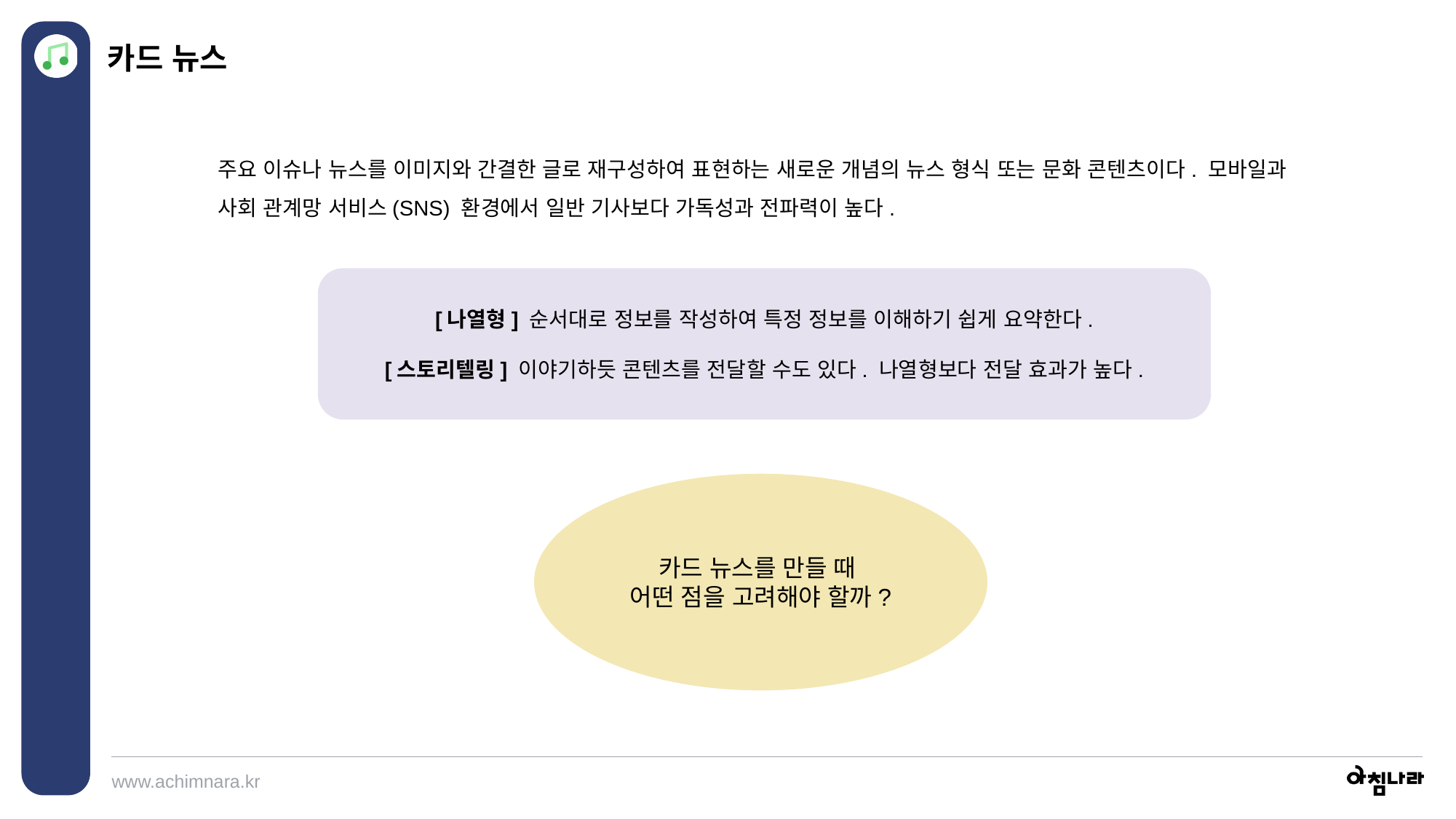

카드 뉴스
주요 이슈나 뉴스를 이미지와 간결한 글로 재구성하여 표현하는 새로운 개념의 뉴스 형식 또는 문화 콘텐츠이다. 모바일과 사회 관계망 서비스(SNS) 환경에서 일반 기사보다 가독성과 전파력이 높다.
[나열형] 순서대로 정보를 작성하여 특정 정보를 이해하기 쉽게 요약한다.
[스토리텔링] 이야기하듯 콘텐츠를 전달할 수도 있다. 나열형보다 전달 효과가 높다.
카드 뉴스를 만들 때
어떤 점을 고려해야 할까?